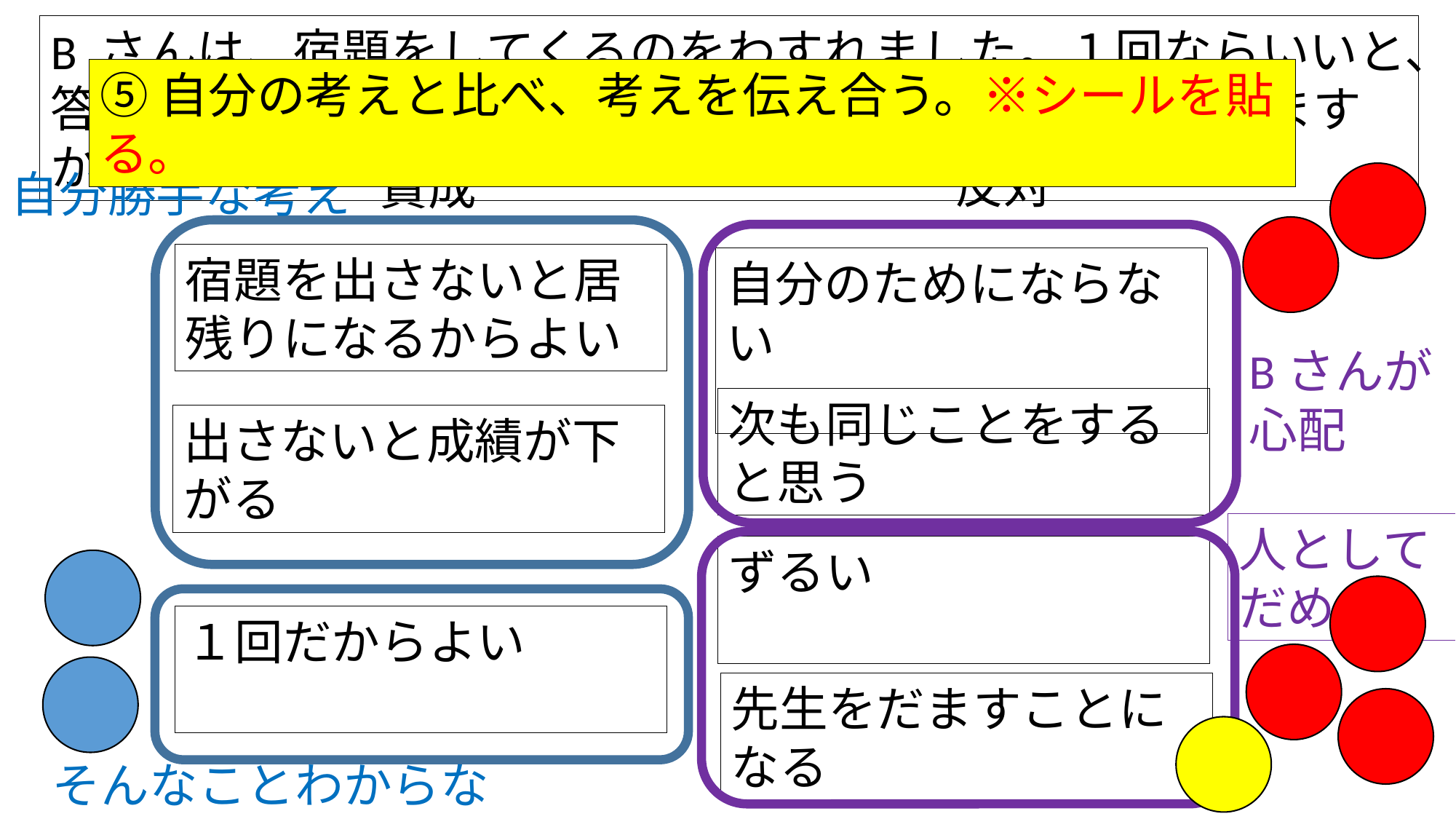

B さんは、宿題をしてくるのをわすれました。１回ならいいと、答えを丸写ししました。あなたは、この行動をどう考えますか？
⑤自分の考えと比べ、考えを伝え合う。※シールを貼る。
反対
賛成
自分勝手な考え

宿題を出さないと居残りになるからよい
自分のためにならない

Bさんが
心配
次も同じことをすると思う
出さないと成績が下がる
人として
だめ

ずるい

１回だからよい

先生をだますことになる

そんなことわからない